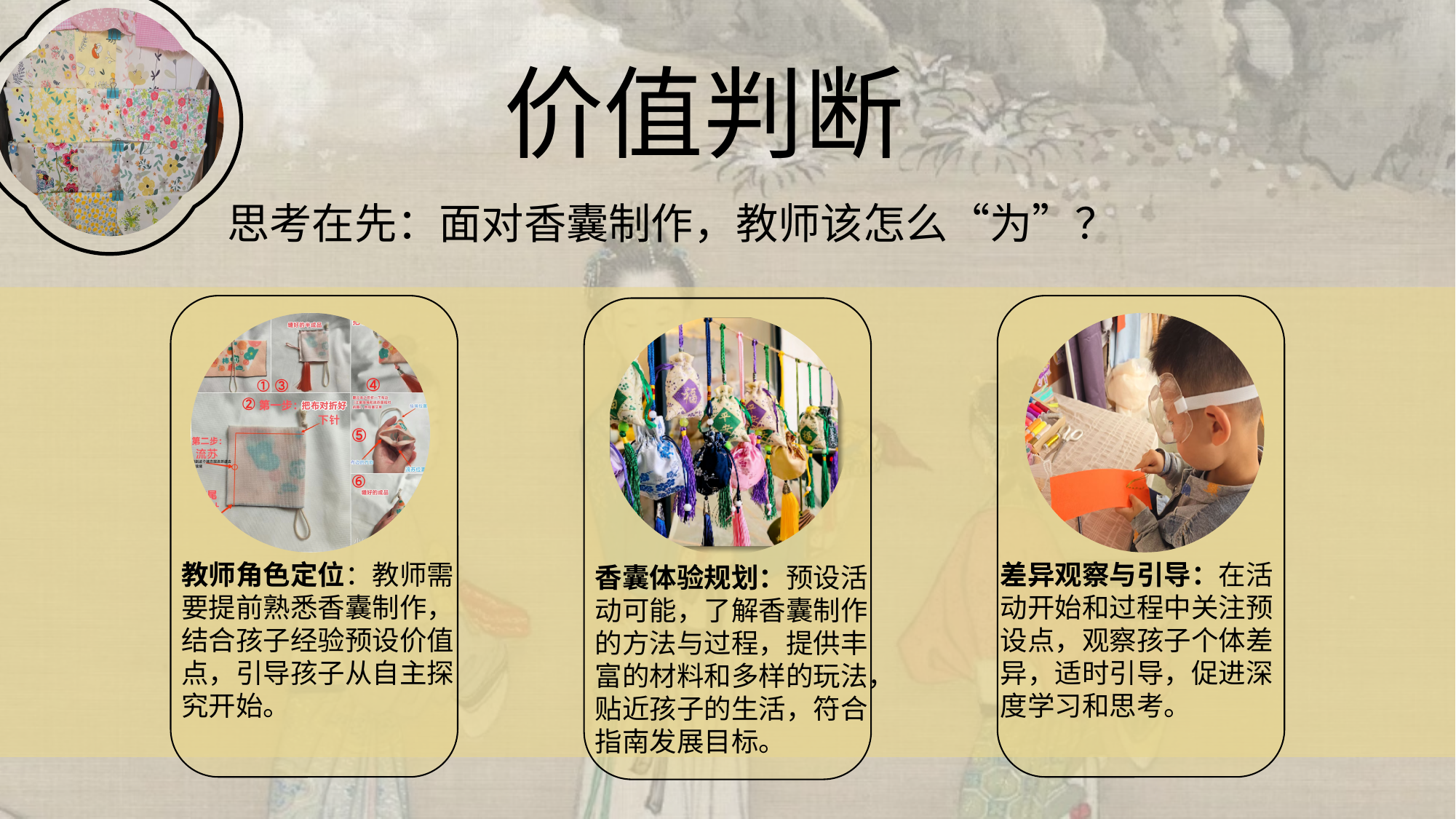

价值判断
思考在先：面对香囊制作，教师该怎么“为”？

教师角色定位：教师需要提前熟悉香囊制作，结合孩子经验预设价值点，引导孩子从自主探究开始。
差异观察与引导：在活动开始和过程中关注预设点，观察孩子个体差异，适时引导，促进深度学习和思考。
香囊体验规划：预设活动可能，了解香囊制作的方法与过程，提供丰富的材料和多样的玩法，贴近孩子的生活，符合指南发展目标。